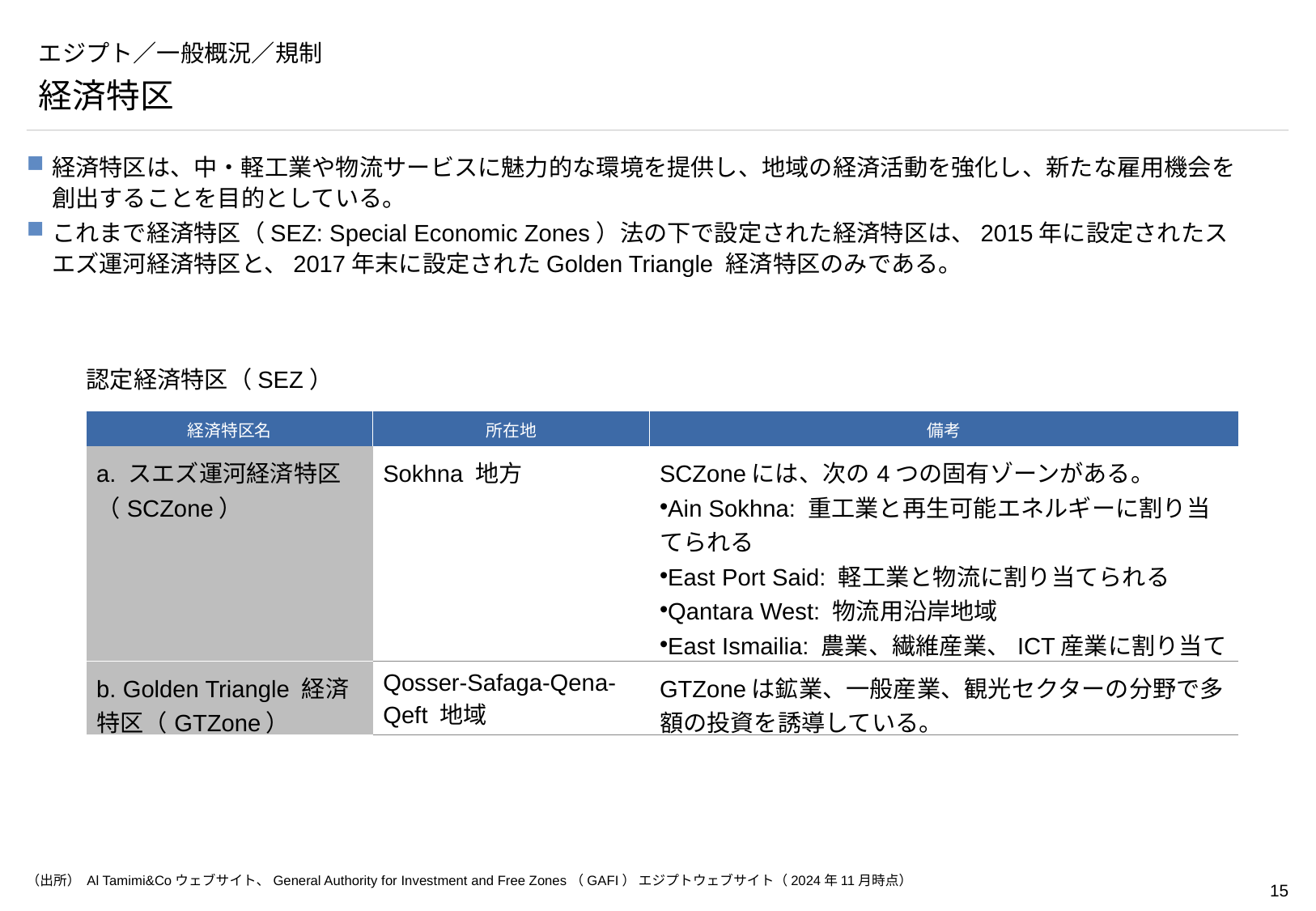

# エジプト／一般概況／規制
経済特区
経済特区は、中・軽工業や物流サービスに魅力的な環境を提供し、地域の経済活動を強化し、新たな雇用機会を創出することを目的としている。
これまで経済特区（SEZ: Special Economic Zones）法の下で設定された経済特区は、2015年に設定されたスエズ運河経済特区と、2017年末に設定されたGolden Triangle 経済特区のみである。
認定経済特区（SEZ）
| 経済特区名 | 所在地 | 備考 |
| --- | --- | --- |
| a. スエズ運河経済特区（SCZone） | Sokhna 地方 | SCZoneには、次の4つの固有ゾーンがある。 Ain Sokhna: 重工業と再生可能エネルギーに割り当てられる East Port Said: 軽工業と物流に割り当てられる Qantara West: 物流用沿岸地域 East Ismailia: 農業、繊維産業、ICT産業に割り当てられる |
| b. Golden Triangle 経済特区（GTZone） | Qosser-Safaga-Qena-Qeft 地域 | GTZoneは鉱業、一般産業、観光セクターの分野で多額の投資を誘導している。 |
（出所） Al Tamimi&Coウェブサイト、General Authority for Investment and Free Zones（GAFI） エジプトウェブサイト（2024年11月時点）